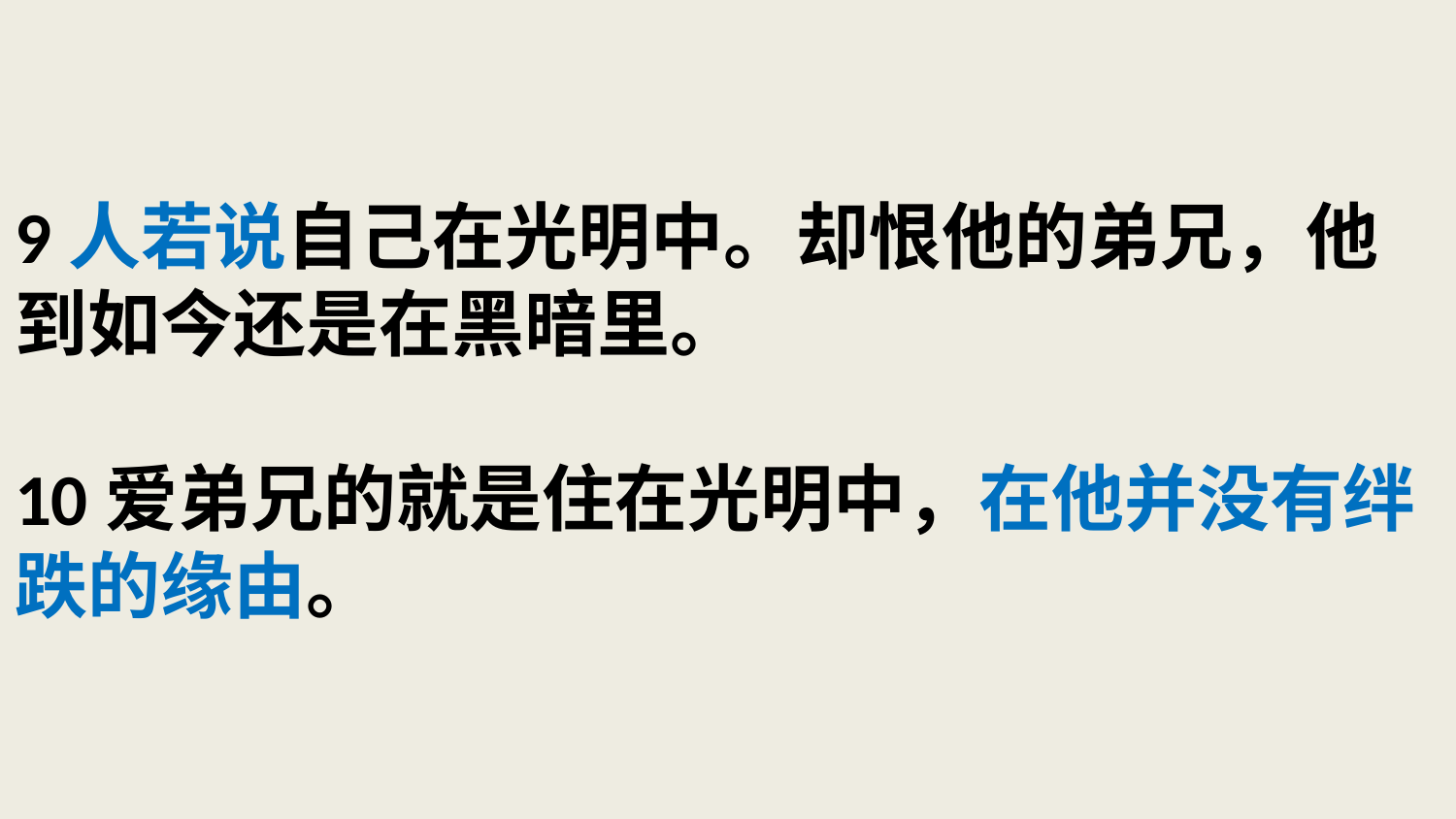

# 9人若说自己在光明中。却恨他的弟兄，他到如今还是在黑暗里。 10爱弟兄的就是住在光明中，在他并没有绊跌的缘由。